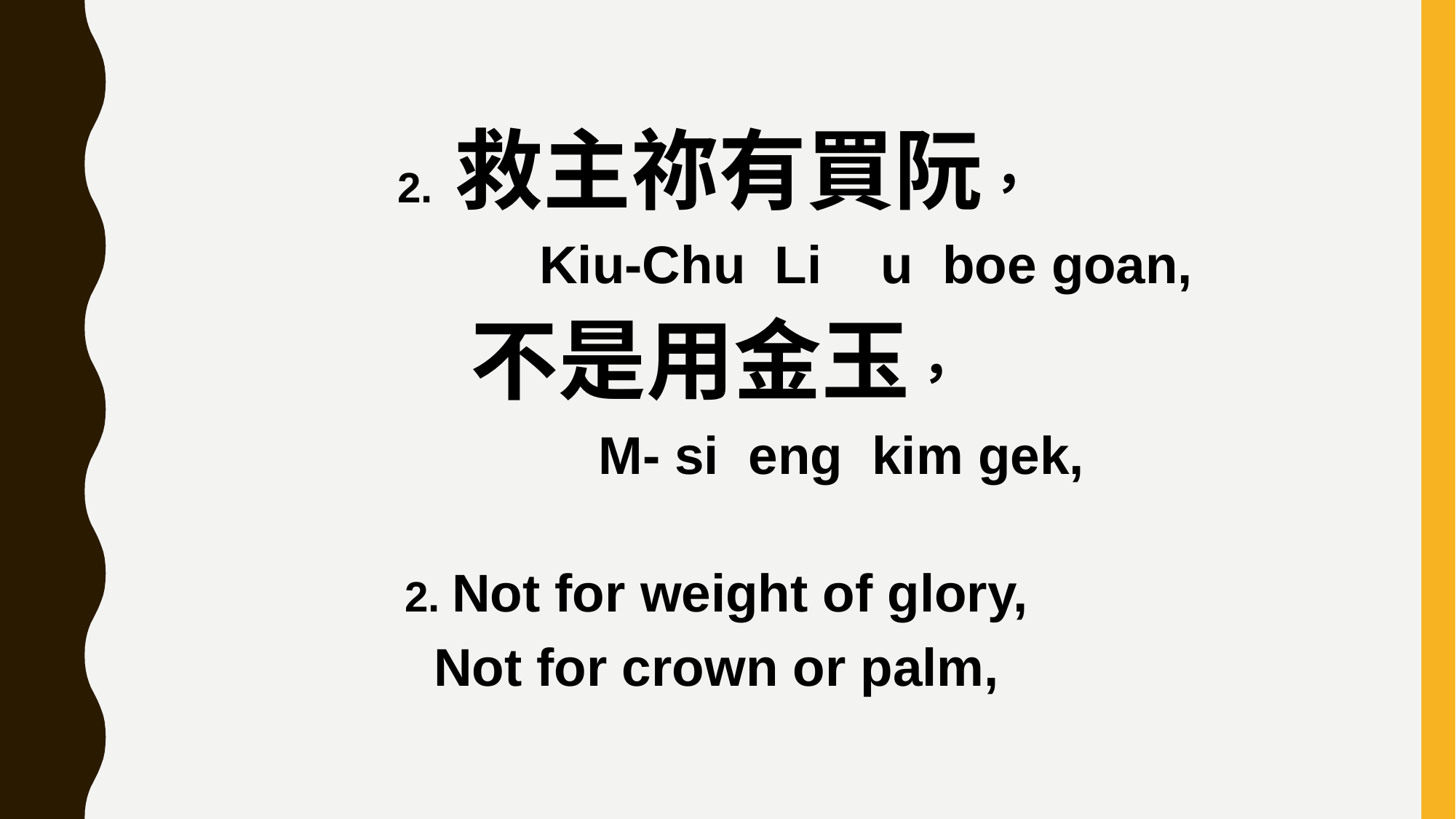

2. 救主祢有買阮，
                         Kiu-Chu  Li    u  boe goan,
不是用金玉，
                             M- si  eng  kim gek,

2. Not for weight of glory,
Not for crown or palm,